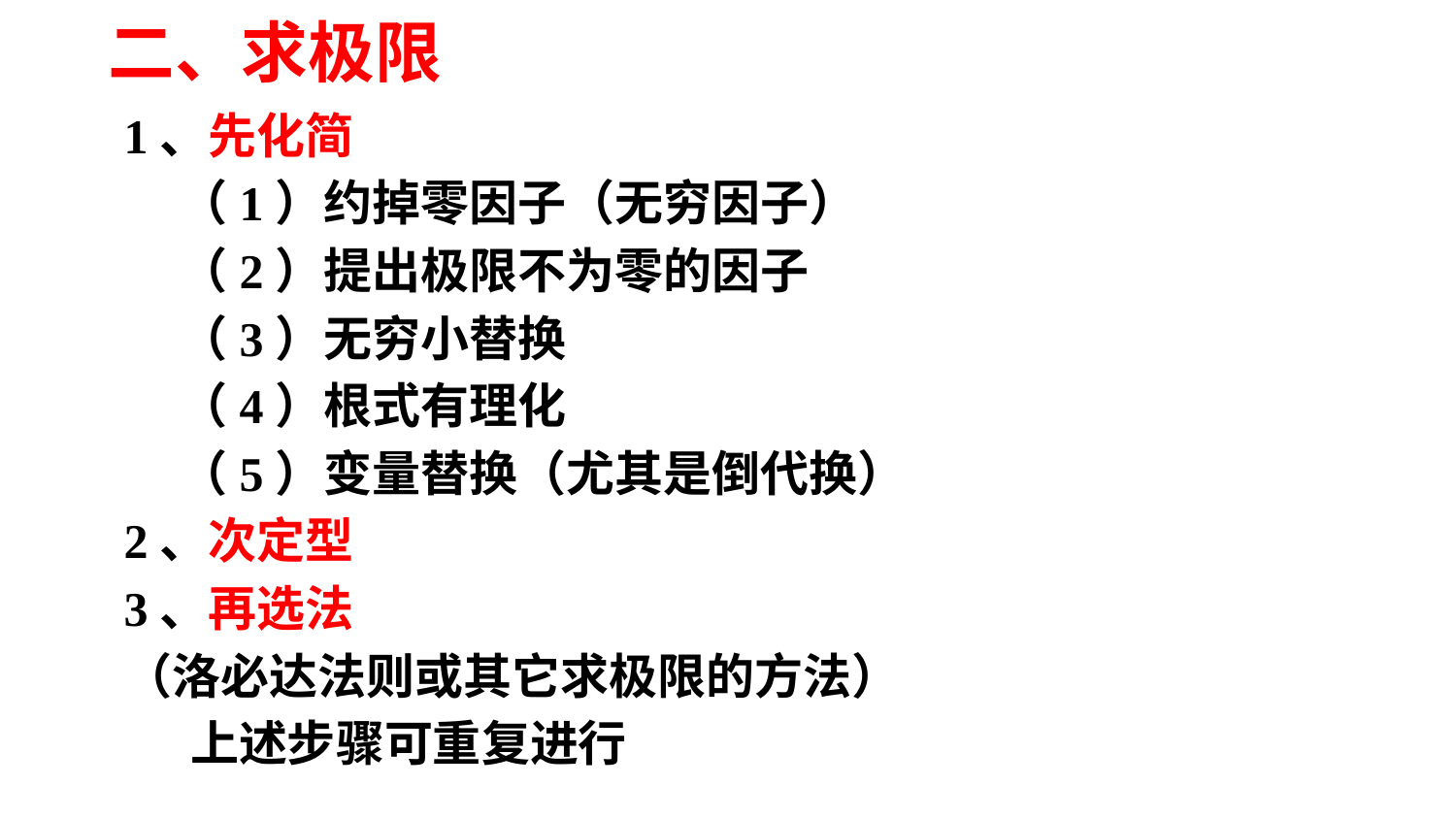

# 二、求极限
1、先化简
    （1）约掉零因子（无穷因子）
    （2）提出极限不为零的因子
    （3）无穷小替换
    （4）根式有理化
    （5）变量替换（尤其是倒代换）
2、次定型
3、再选法
（洛必达法则或其它求极限的方法）
     上述步骤可重复进行